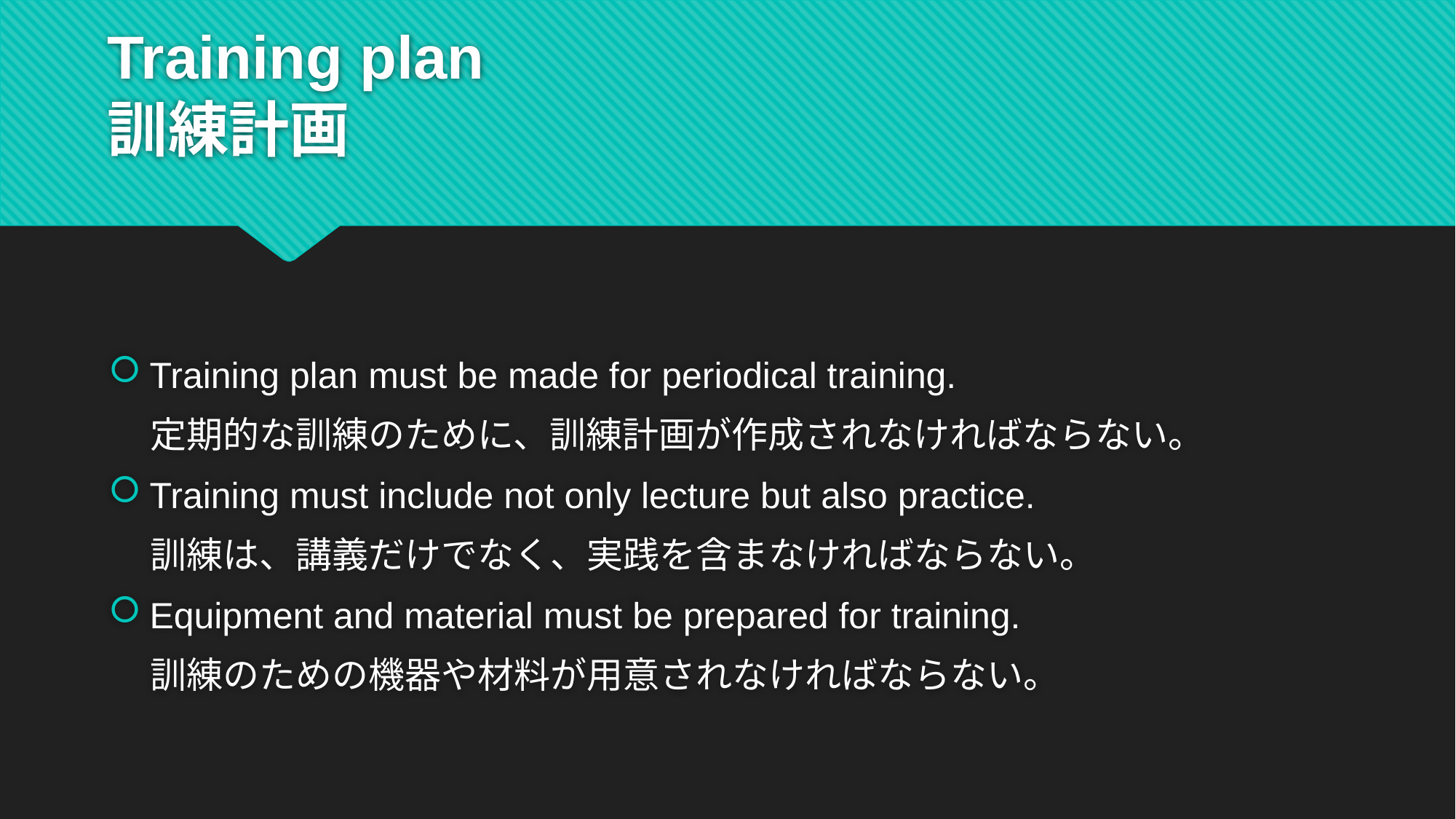

# Training plan 訓練計画
Training plan must be made for periodical training.
    定期的な訓練のために、訓練計画が作成されなければならない。
Training must include not only lecture but also practice.
    訓練は、講義だけでなく、実践を含まなければならない。
Equipment and material must be prepared for training.
    訓練のための機器や材料が用意されなければならない。